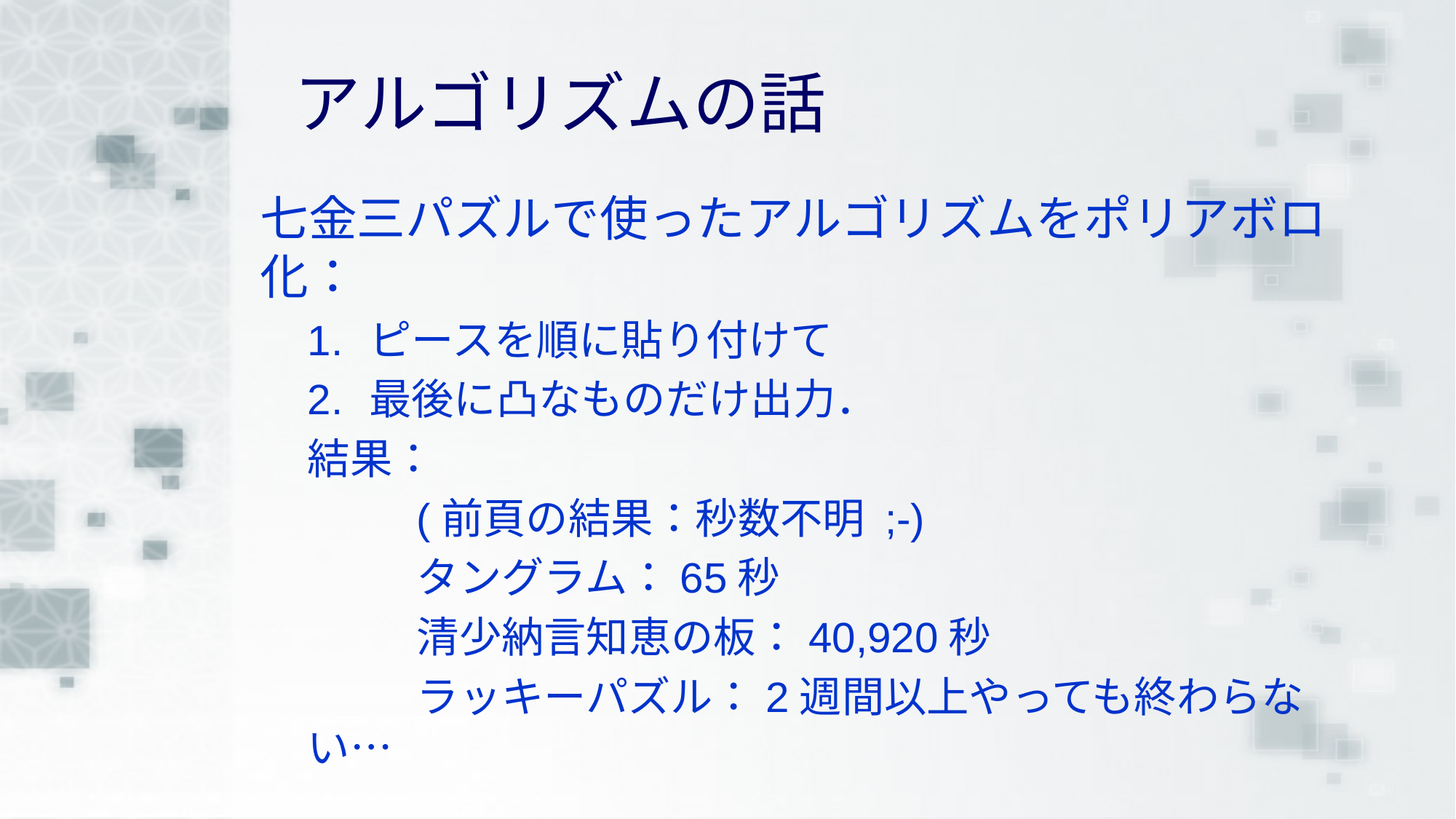

# アルゴリズムの話
七金三パズルで使ったアルゴリズムをポリアボロ化：
ピースを順に貼り付けて
最後に凸なものだけ出力．
結果：
	(前頁の結果：秒数不明 ;-)
	タングラム：65秒
	清少納言知恵の板：40,920秒
	ラッキーパズル：2週間以上やっても終わらない…